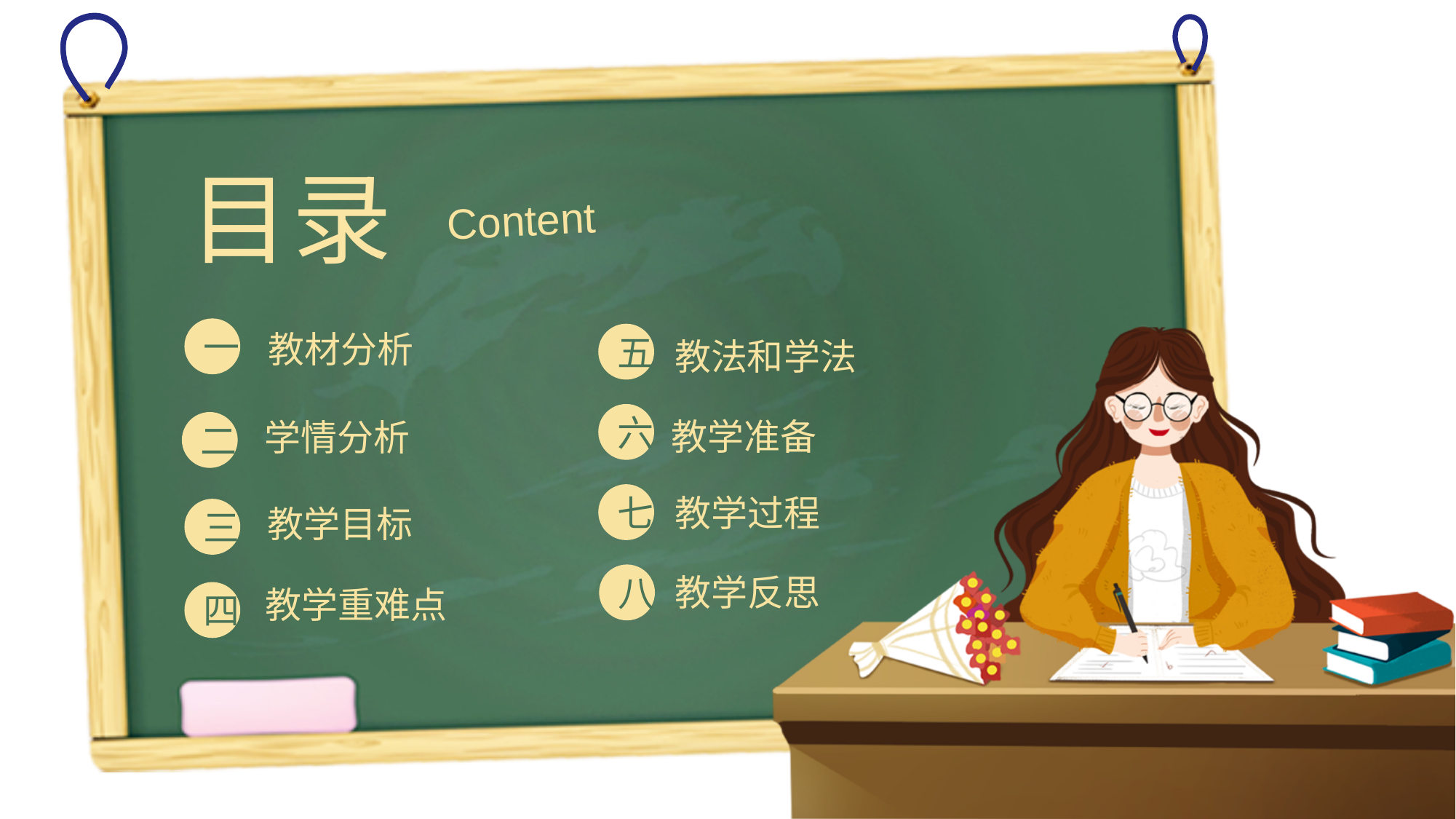

目录
Content

教材分析
一
教法和学法
五
教学准备
学情分析
六
二
七
教学过程
教学目标
三
八
教学反思
教学重难点
四